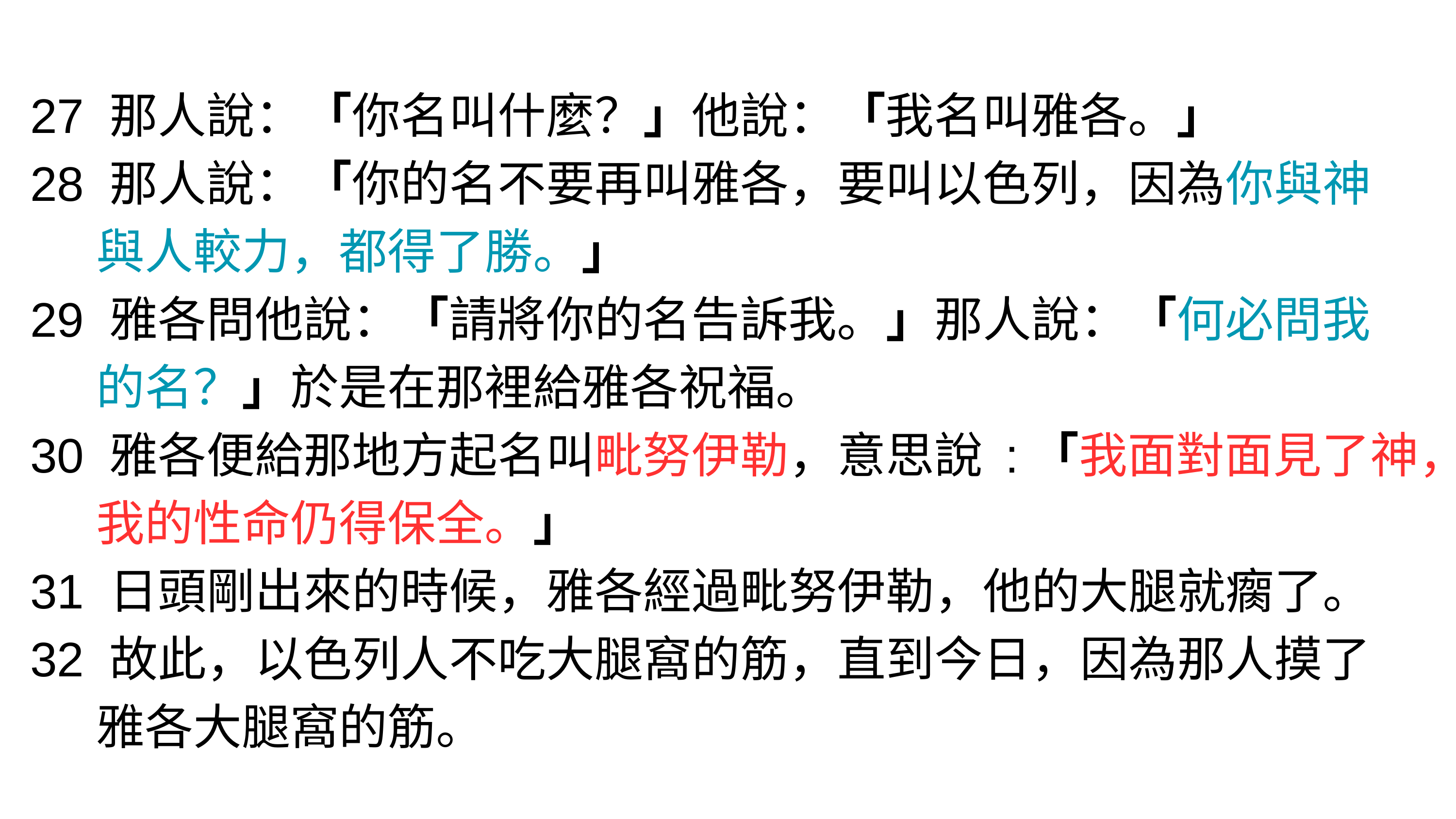

27 那人說：「你名叫什麼？」他說：「我名叫雅各。」
28 那人說：「你的名不要再叫雅各，要叫以色列，因為你與神
     與人較力，都得了勝。」
29 雅各問他說：「請將你的名告訴我。」那人說：「何必問我
     的名？」於是在那裡給雅各祝福。
30 雅各便給那地方起名叫毗努伊勒，意思說 :「我面對面見了神，
     我的性命仍得保全。」
31 日頭剛出來的時候，雅各經過毗努伊勒，他的大腿就瘸了。
32 故此，以色列人不吃大腿窩的筋，直到今日，因為那人摸了
     雅各大腿窩的筋。